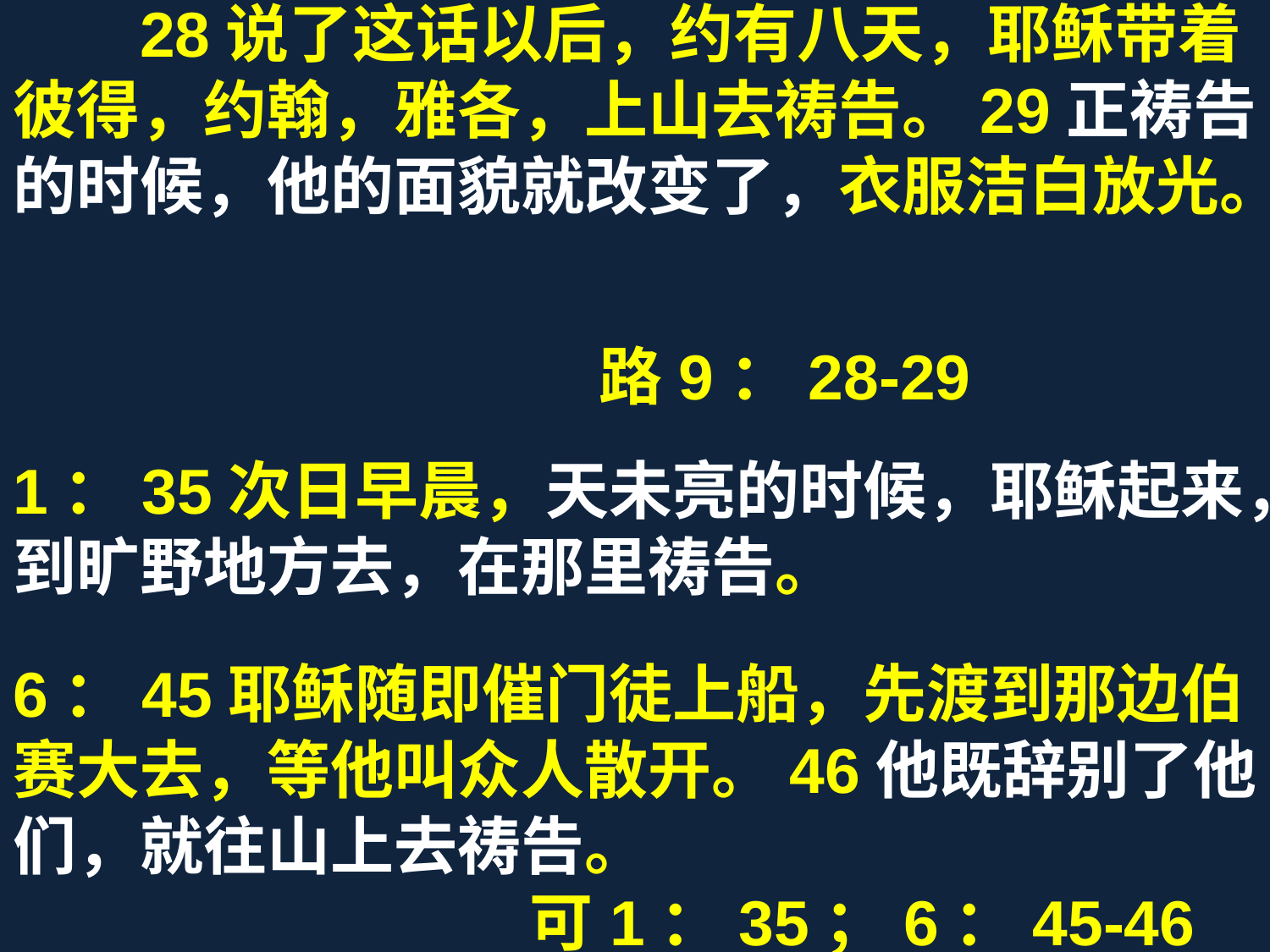

28说了这话以后，约有八天，耶稣带着彼得，约翰，雅各，上山去祷告。29正祷告的时候，他的面貌就改变了，衣服洁白放光。
	                                路9：28-29
1：35次日早晨，天未亮的时候，耶稣起来，到旷野地方去，在那里祷告。
6：45耶稣随即催门徒上船，先渡到那边伯赛大去，等他叫众人散开。46他既辞别了他们，就往山上去祷告。
                                    可1：35；6：45-46